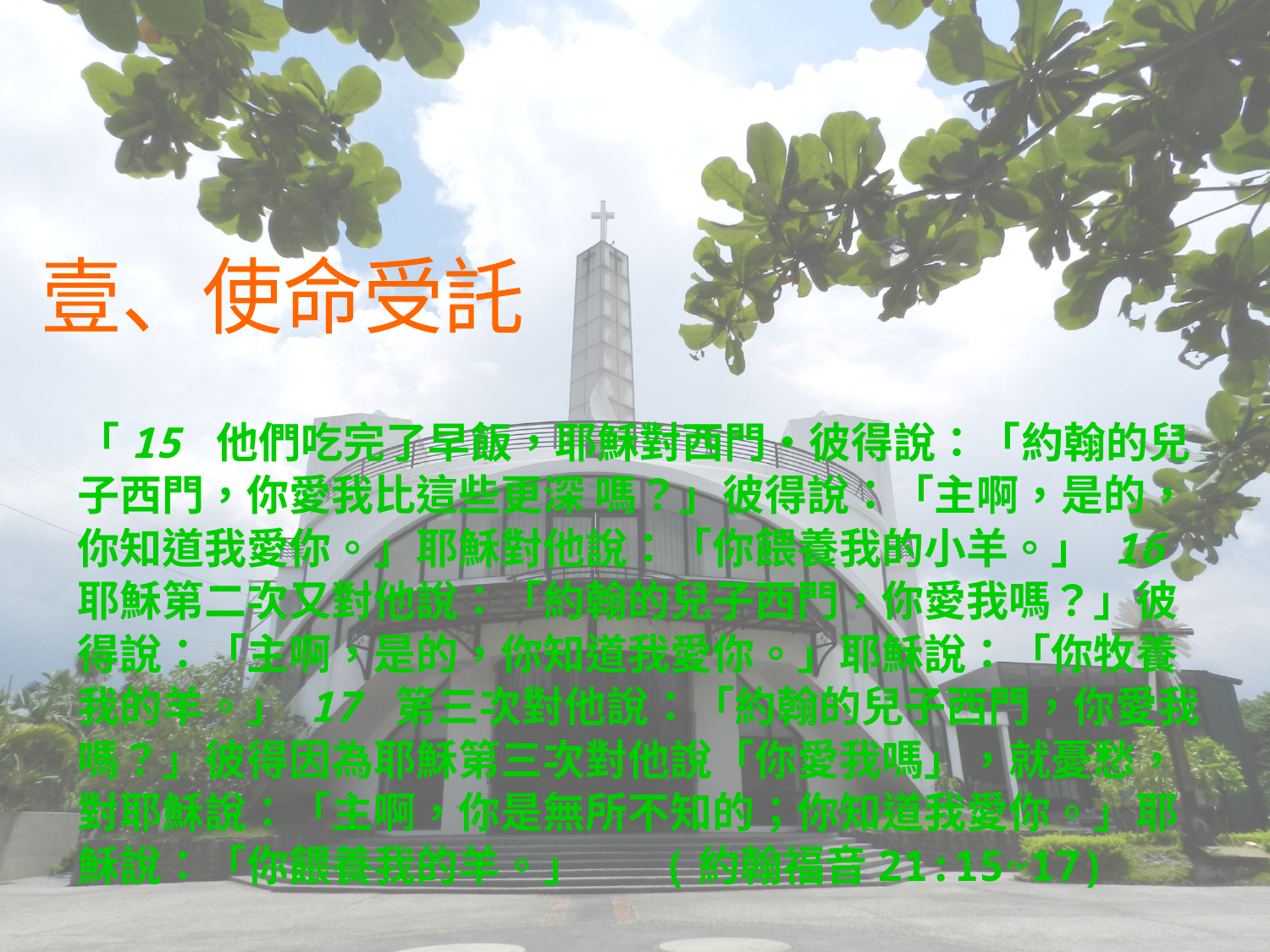

壹、使命受託
「15 他們吃完了早飯，耶穌對西門•彼得說：「約翰的兒子西門，你愛我比這些更深 嗎？」彼得說：「主啊，是的，你知道我愛你。」耶穌對他說：「你餵養我的小羊。」 16 耶穌第二次又對他說：「約翰的兒子西門，你愛我嗎？」彼得說：「主啊，是的，你知道我愛你。」耶穌說：「你牧養我的羊。」 17 第三次對他說：「約翰的兒子西門，你愛我嗎？」彼得因為耶穌第三次對他說「你愛我嗎」，就憂愁，對耶穌說：「主啊，你是無所不知的；你知道我愛你。」耶穌說：「你餵養我的羊。」       (約翰福音21:15~17)